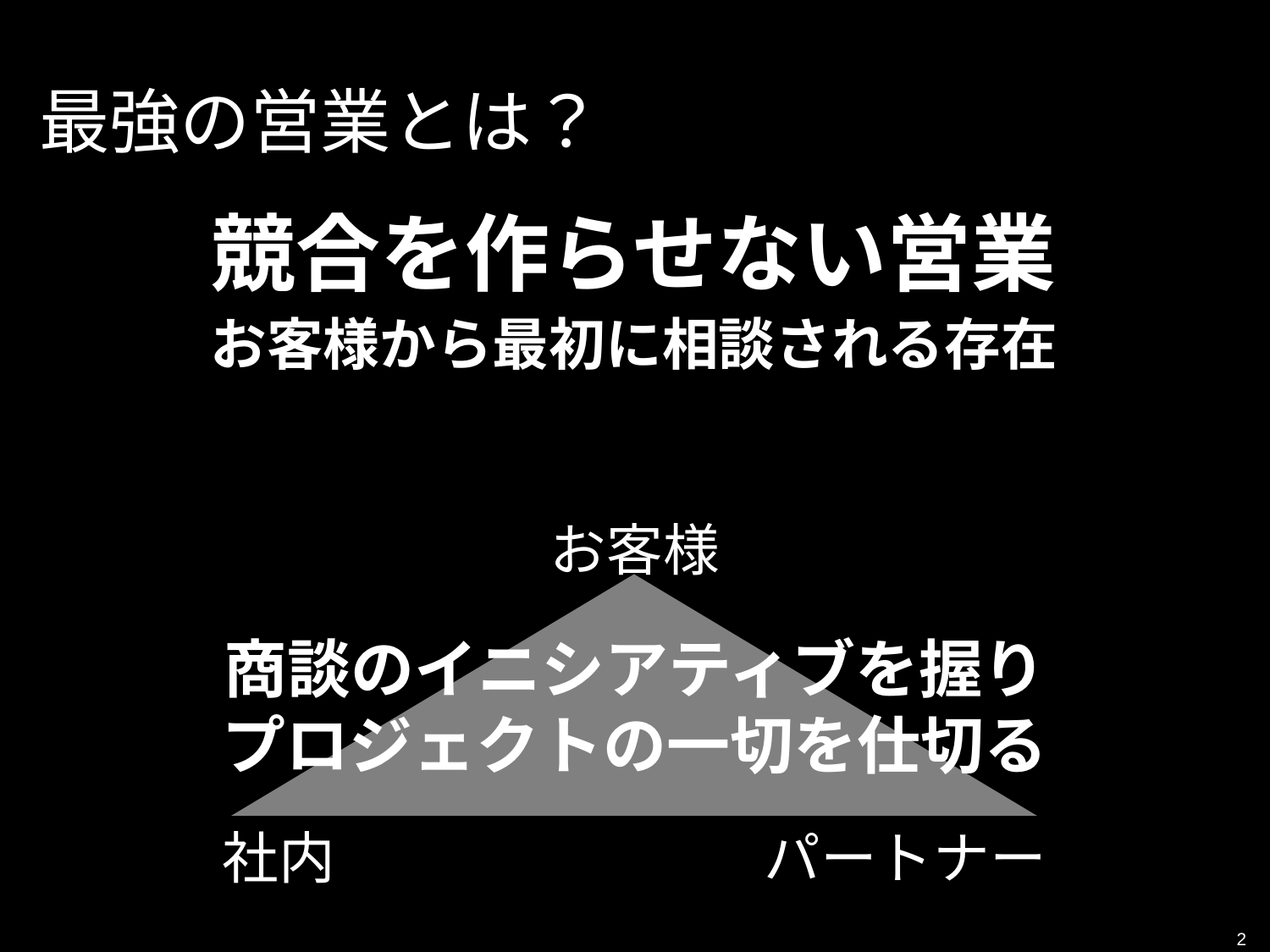

最強の営業とは？
競合を作らせない営業
お客様から最初に相談される存在
お客様

商談のイニシアティブを握り
プロジェクトの一切を仕切る
社内
パートナー
2